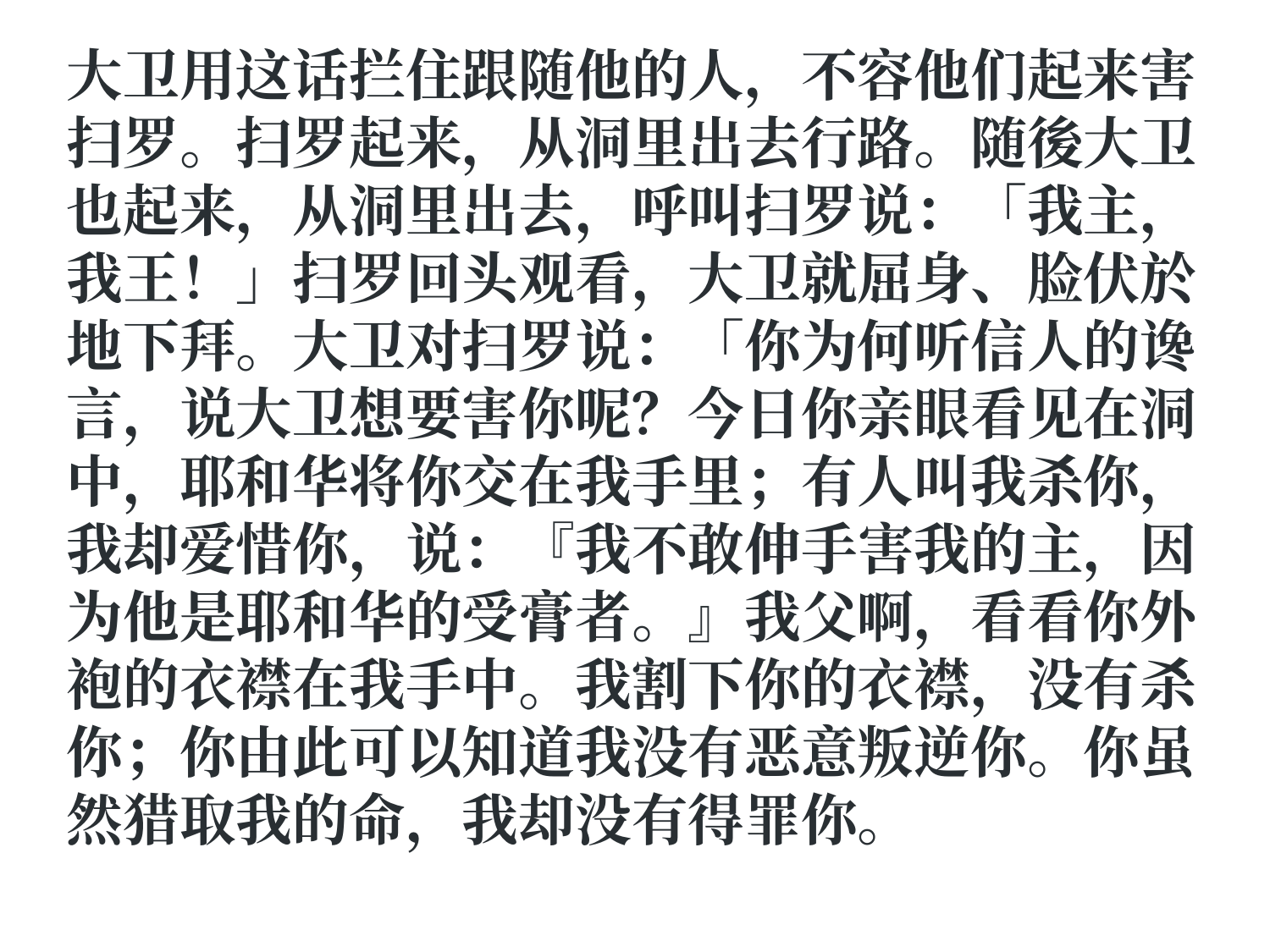

大卫用这话拦住跟随他的人，不容他们起来害扫罗。扫罗起来，从洞里出去行路。随後大卫也起来，从洞里出去，呼叫扫罗说：「我主，我王！」扫罗回头观看，大卫就屈身、脸伏於地下拜。大卫对扫罗说：「你为何听信人的谗言，说大卫想要害你呢？今日你亲眼看见在洞中，耶和华将你交在我手里；有人叫我杀你，我却爱惜你，说：『我不敢伸手害我的主，因为他是耶和华的受膏者。』我父啊，看看你外袍的衣襟在我手中。我割下你的衣襟，没有杀你；你由此可以知道我没有恶意叛逆你。你虽然猎取我的命，我却没有得罪你。